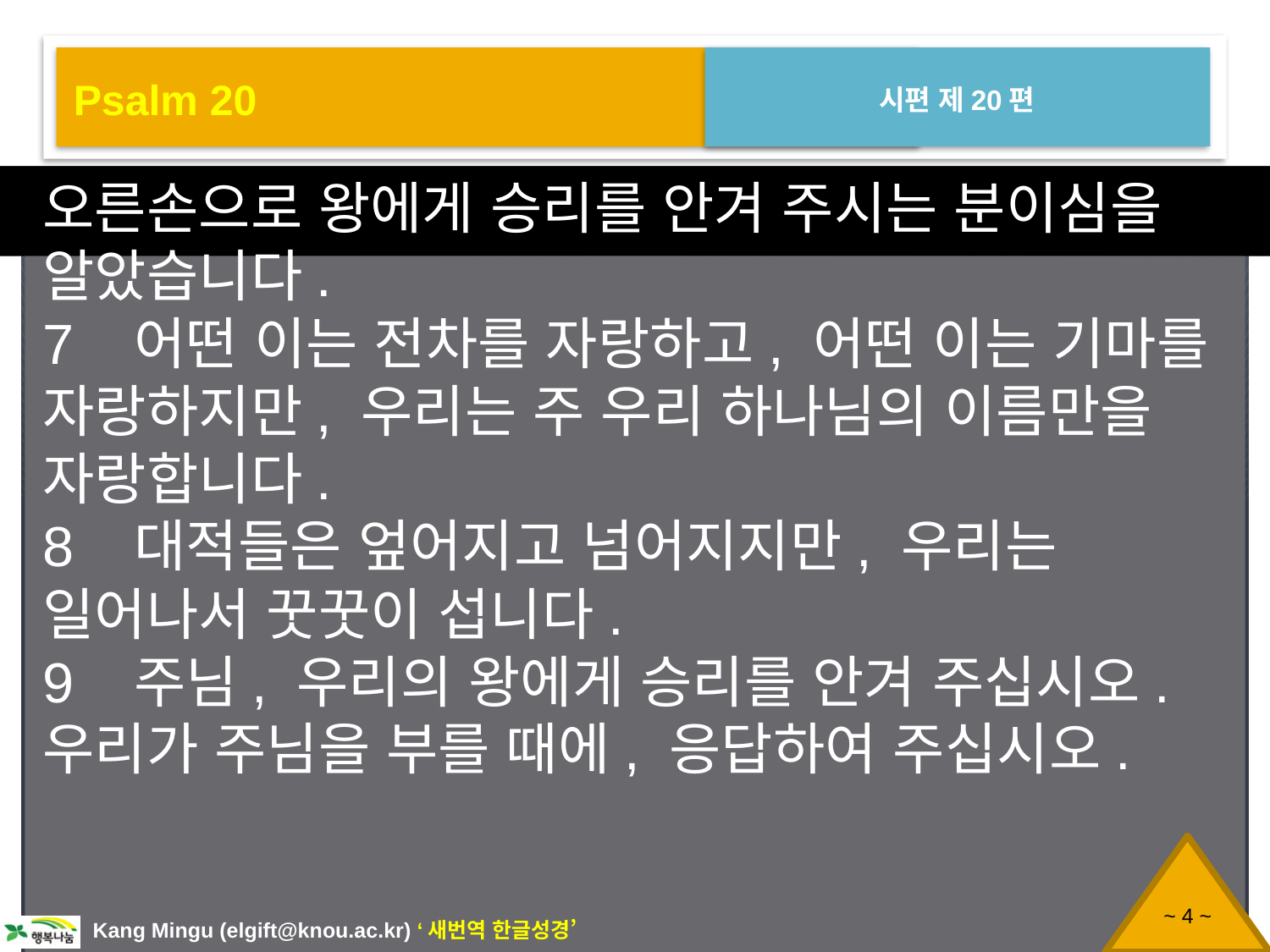

Psalm 20
시편 제20편
오른손으로 왕에게 승리를 안겨 주시는 분이심을 알았습니다.
7   어떤 이는 전차를 자랑하고, 어떤 이는 기마를 자랑하지만, 우리는 주 우리 하나님의 이름만을 자랑합니다.
8   대적들은 엎어지고 넘어지지만, 우리는 일어나서 꿋꿋이 섭니다.
9   주님, 우리의 왕에게 승리를 안겨 주십시오. 우리가 주님을 부를 때에, 응답하여 주십시오.